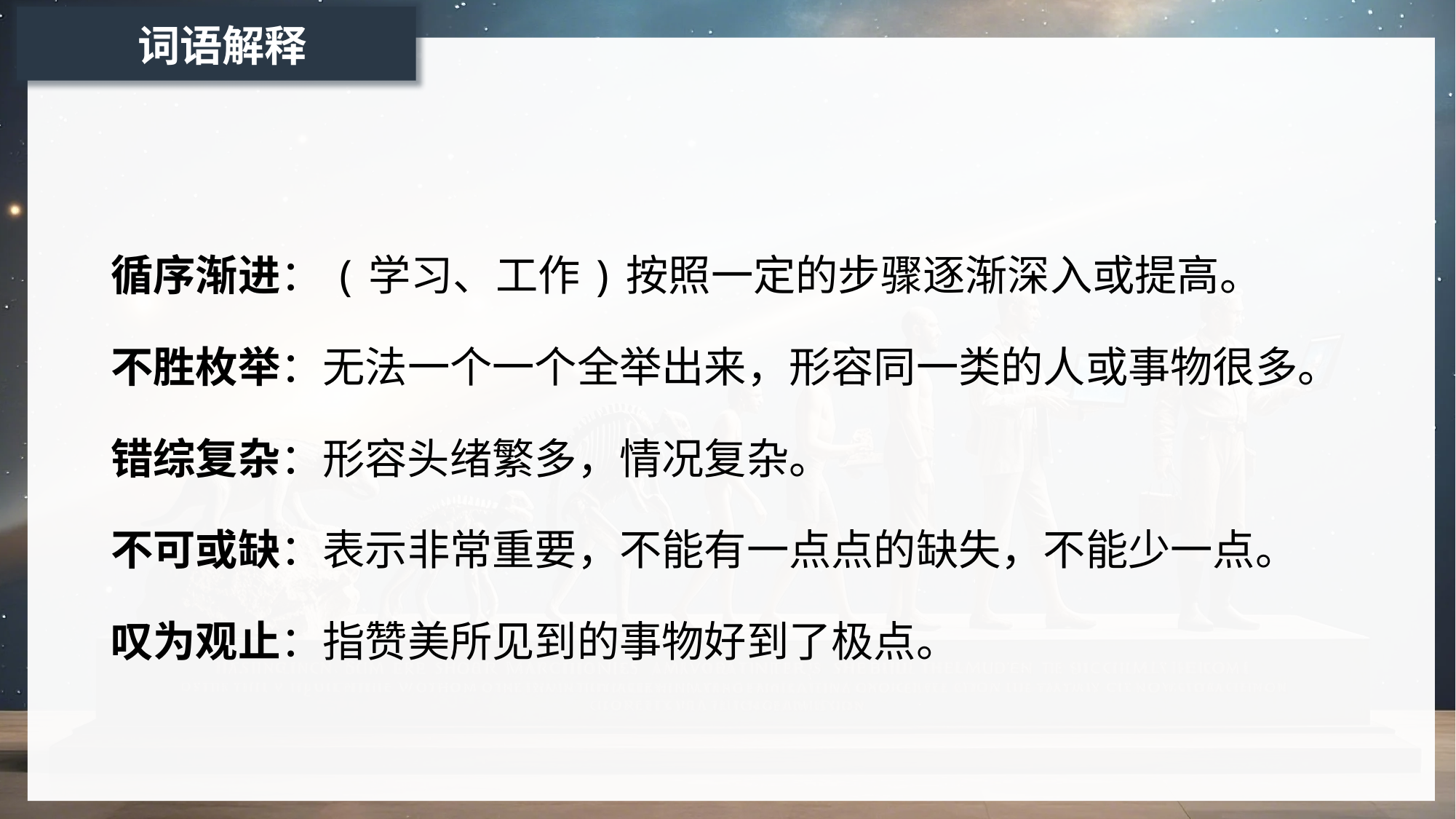

词语解释

循序渐进：(学习、工作)按照一定的步骤逐渐深入或提高。
不胜枚举：无法一个一个全举出来，形容同一类的人或事物很多。
错综复杂：形容头绪繁多，情况复杂。
不可或缺：表示非常重要，不能有一点点的缺失，不能少一点。
叹为观止：指赞美所见到的事物好到了极点。